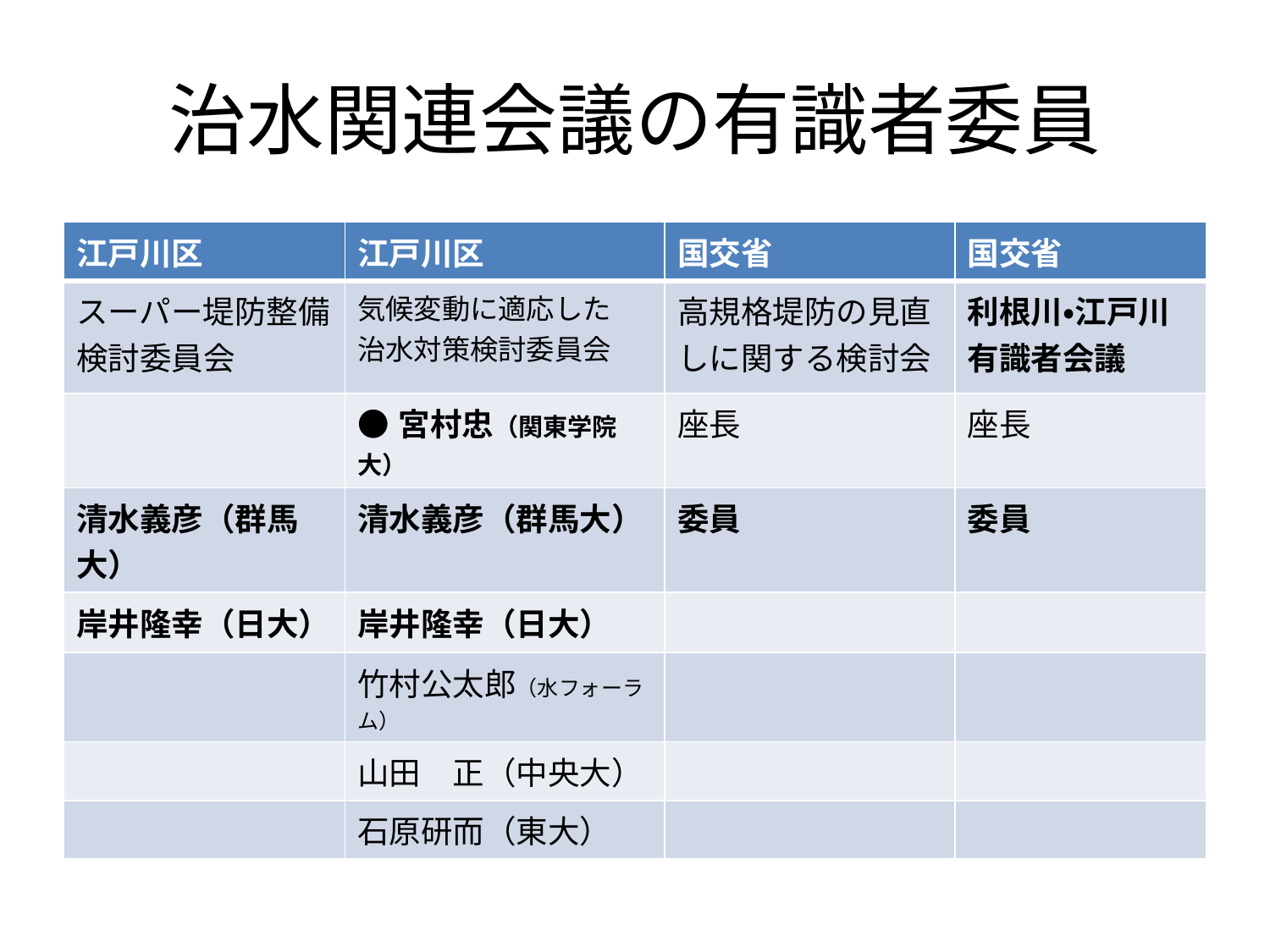

# 治水関連会議の有識者委員
| 江戸川区 | 江戸川区 | 国交省 | 国交省 |
| --- | --- | --- | --- |
| スーパー堤防整備 検討委員会 | 気候変動に適応した 治水対策検討委員会 | 高規格堤防の見直しに関する検討会 | 利根川・江戸川有識者会議 |
|  | ●宮村忠（関東学院大） | 座長 | 座長 |
| 清水義彦（群馬大） | 清水義彦（群馬大） | 委員 | 委員 |
| 岸井隆幸（日大） | 岸井隆幸（日大） |  |  |
|  | 竹村公太郎（水フォーラム） |  |  |
|  | 山田　正（中央大） |  |  |
|  | 石原研而（東大） |  |  |